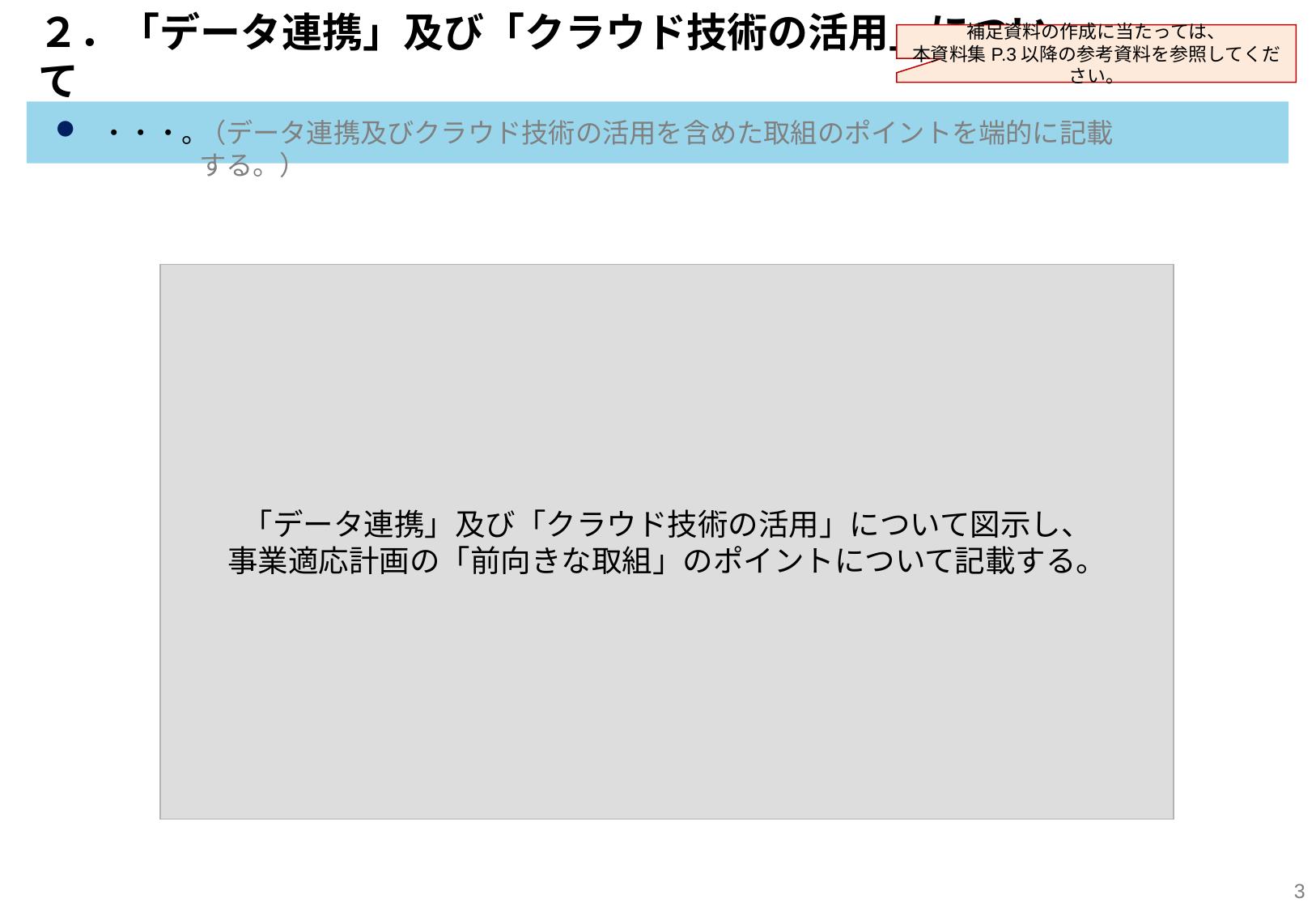

補足資料の作成に当たっては、
本資料集P.3以降の参考資料を参照してください。
# ２．「データ連携」及び「クラウド技術の活用」について
・・・。
（データ連携及びクラウド技術の活用を含めた取組のポイントを端的に記載する。）
「データ連携」及び「クラウド技術の活用」について図示し、
事業適応計画の「前向きな取組」のポイントについて記載する。